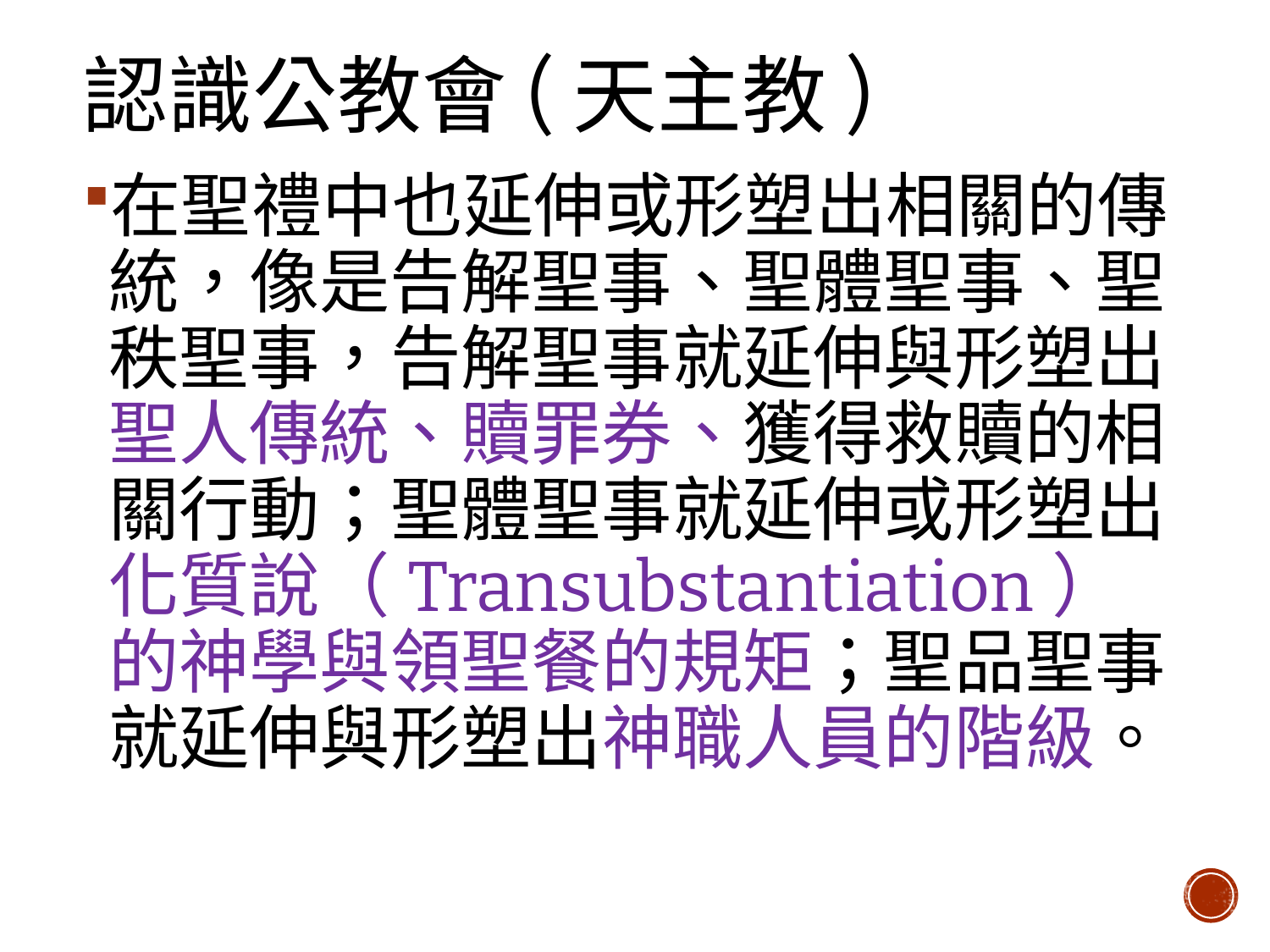

# 認識公教會(天主教)
在聖禮中也延伸或形塑出相關的傳統，像是告解聖事、聖體聖事、聖秩聖事，告解聖事就延伸與形塑出聖人傳統、贖罪券、獲得救贖的相關行動；聖體聖事就延伸或形塑出化質說（Transubstantiation）的神學與領聖餐的規矩；聖品聖事就延伸與形塑出神職人員的階級。